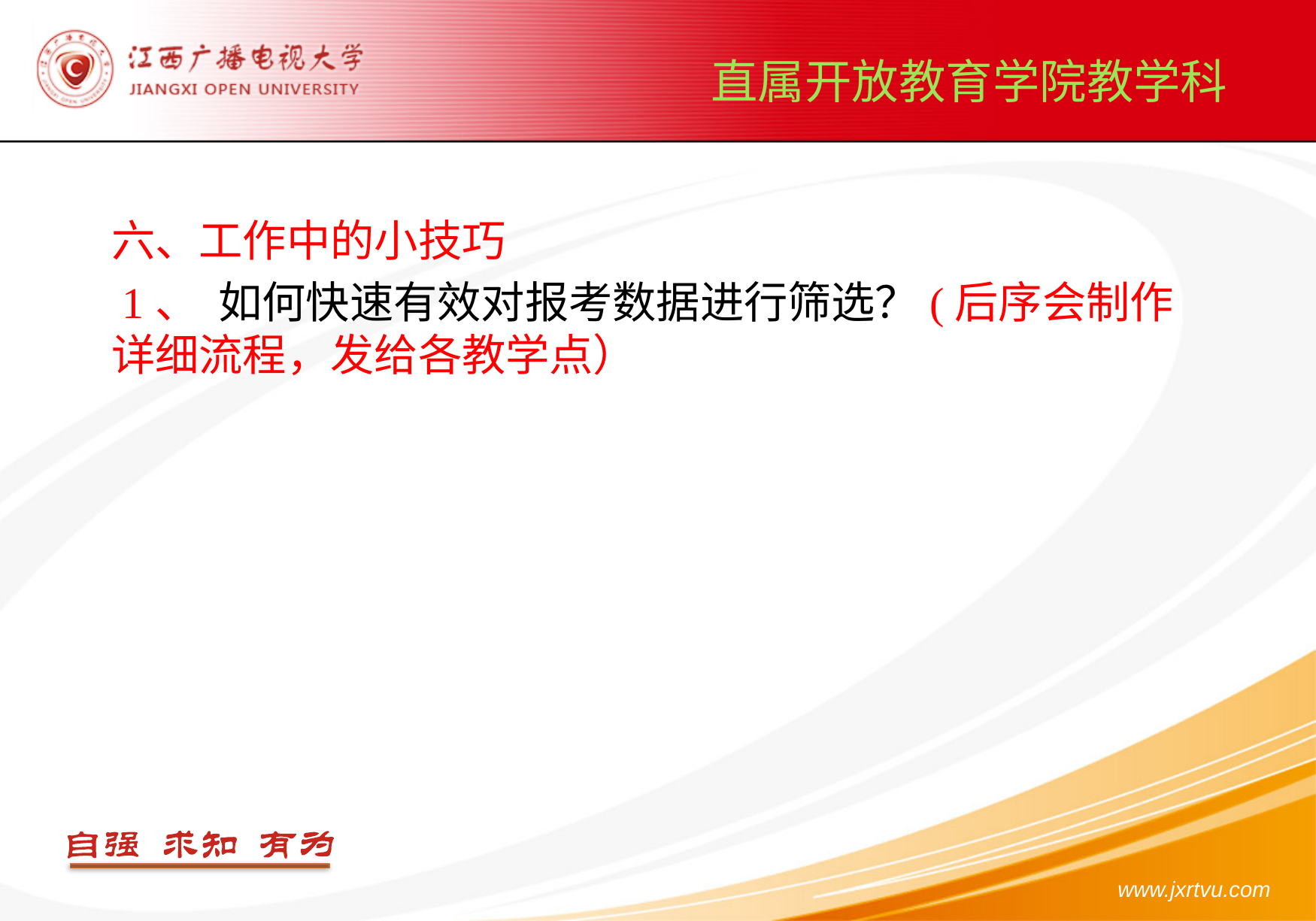

# 直属开放教育学院教学科
六、工作中的小技巧
 1、  如何快速有效对报考数据进行筛选？(后序会制作详细流程，发给各教学点）